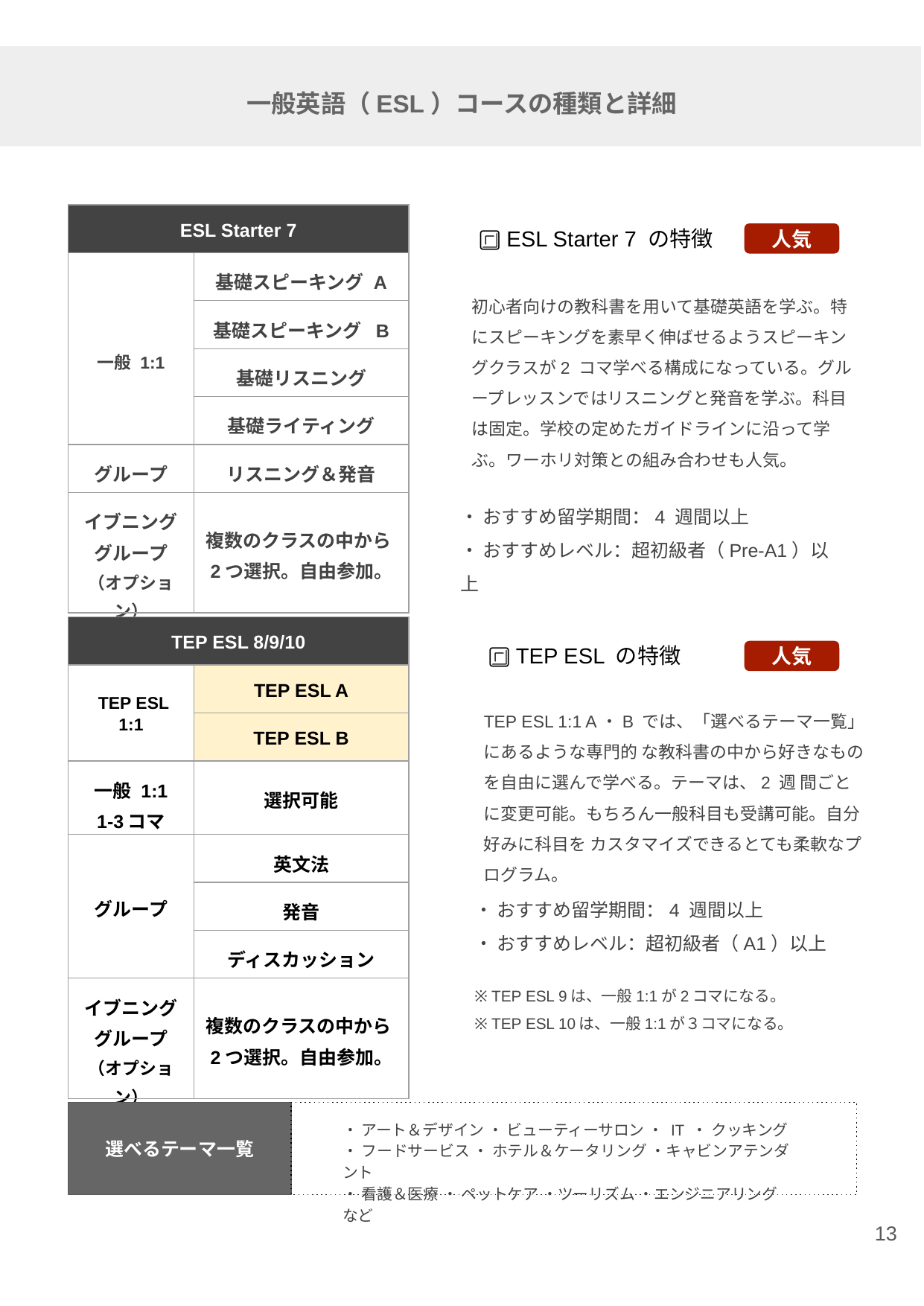

一般英語（ESL）コースの種類と詳細
| ESL Starter 7 |  |
| --- | --- |
| 一般 1:1 | 基礎スピーキング A |
|  | 基礎スピーキング B |
|  | 基礎リスニング |
|  | 基礎ライティング |
| グループ | リスニング＆発音 |
| イブニング グループ （オプション） | 複数のクラスの中から2つ選択。自由参加。 |
|  |  |
🔳 ESL Starter 7 の特徴
人気
初心者向けの教科書を用いて基礎英語を学ぶ。特にスピーキングを素早く伸ばせるようスピーキングクラスが2 コマ学べる構成になっている。グループレッスンではリスニングと発音を学ぶ。科目は固定。学校の定めたガイドラインに沿って学ぶ。ワーホリ対策との組み合わせも人気。
・ おすすめ留学期間：4 週間以上
・ おすすめレベル：超初級者（Pre-A1）以上
| TEP ESL 8/9/10 |  |
| --- | --- |
| TEP ESL 1:1 | TEP ESL A |
|  | TEP ESL B |
| 一般 1:1 1-3コマ | 選択可能 |
| グループ | 英文法 |
|  | 発音 |
|  | ディスカッション |
| イブニング グループ （オプション） | 複数のクラスの中から2つ選択。自由参加。 |
|  |  |
🔳 TEP ESL の特徴
人気
TEP ESL 1:1 A・B では、「選べるテーマ一覧」にあるような専門的 な教科書の中から好きなものを自由に選んで学べる。テーマは、2 週 間ごとに変更可能。もちろん一般科目も受講可能。自分好みに科目を カスタマイズできるとても柔軟なプログラム。
・ おすすめ留学期間：4 週間以上
・ おすすめレベル：超初級者（A1）以上
※ TEP ESL 9は、一般1:1が2コマになる。
※ TEP ESL 10は、一般1:1が３コマになる。
選べるテーマ一覧

・ アート＆デザイン ・ ビューティーサロン ・ IT ・ クッキング
・ フードサービス ・ ホテル＆ケータリング ・キャビンアテンダント
・ 看護＆医療 ・ ペットケア ・ツーリズム ・エンジニアリング など
13